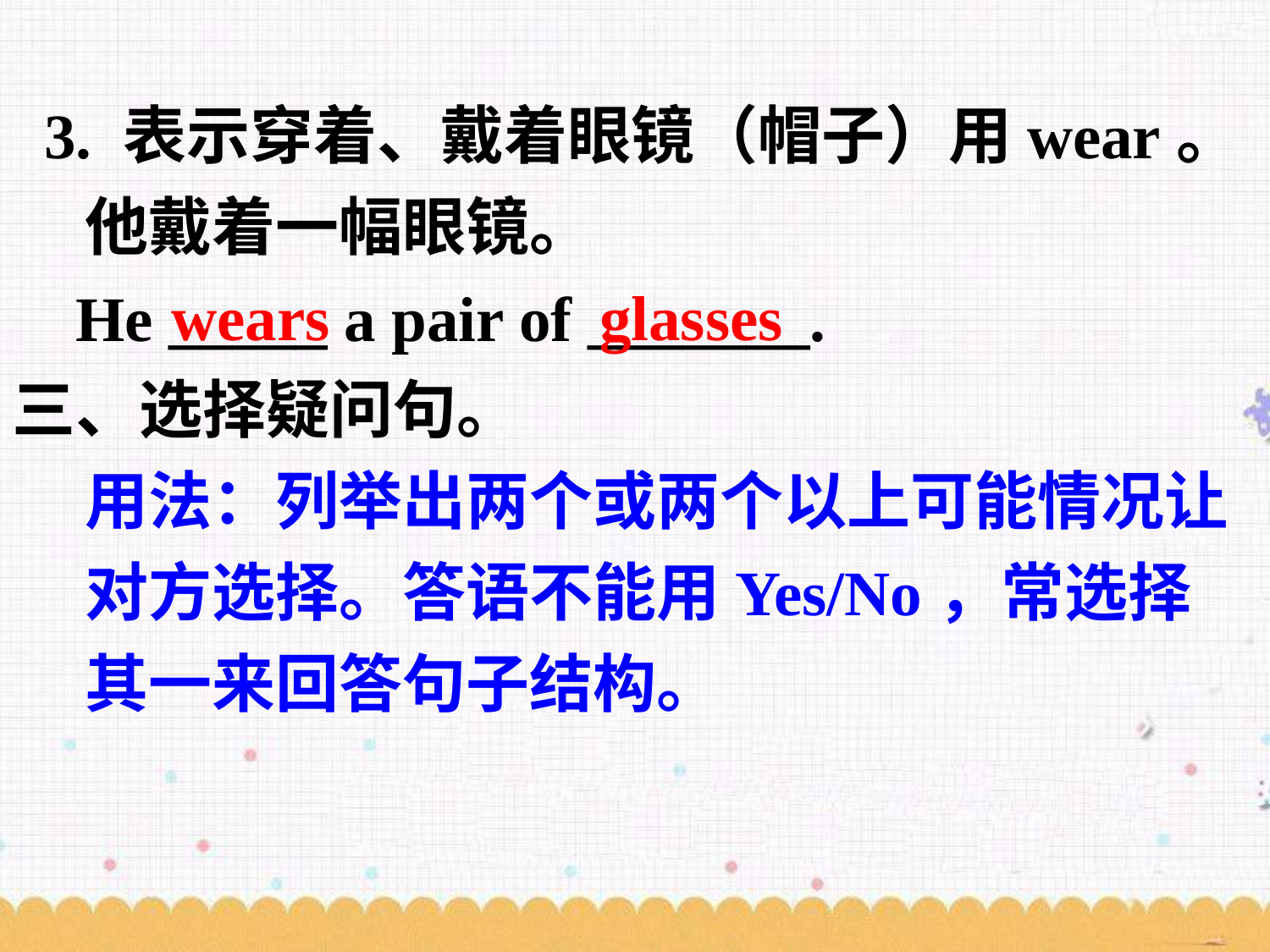

3. 表示穿着、戴着眼镜（帽子）用wear。
    他戴着一幅眼镜。
    He _____ a pair of _______.
三、选择疑问句。
    用法：列举出两个或两个以上可能情况让
    对方选择。答语不能用Yes/No，常选择
    其一来回答句子结构。
wears                 glasses